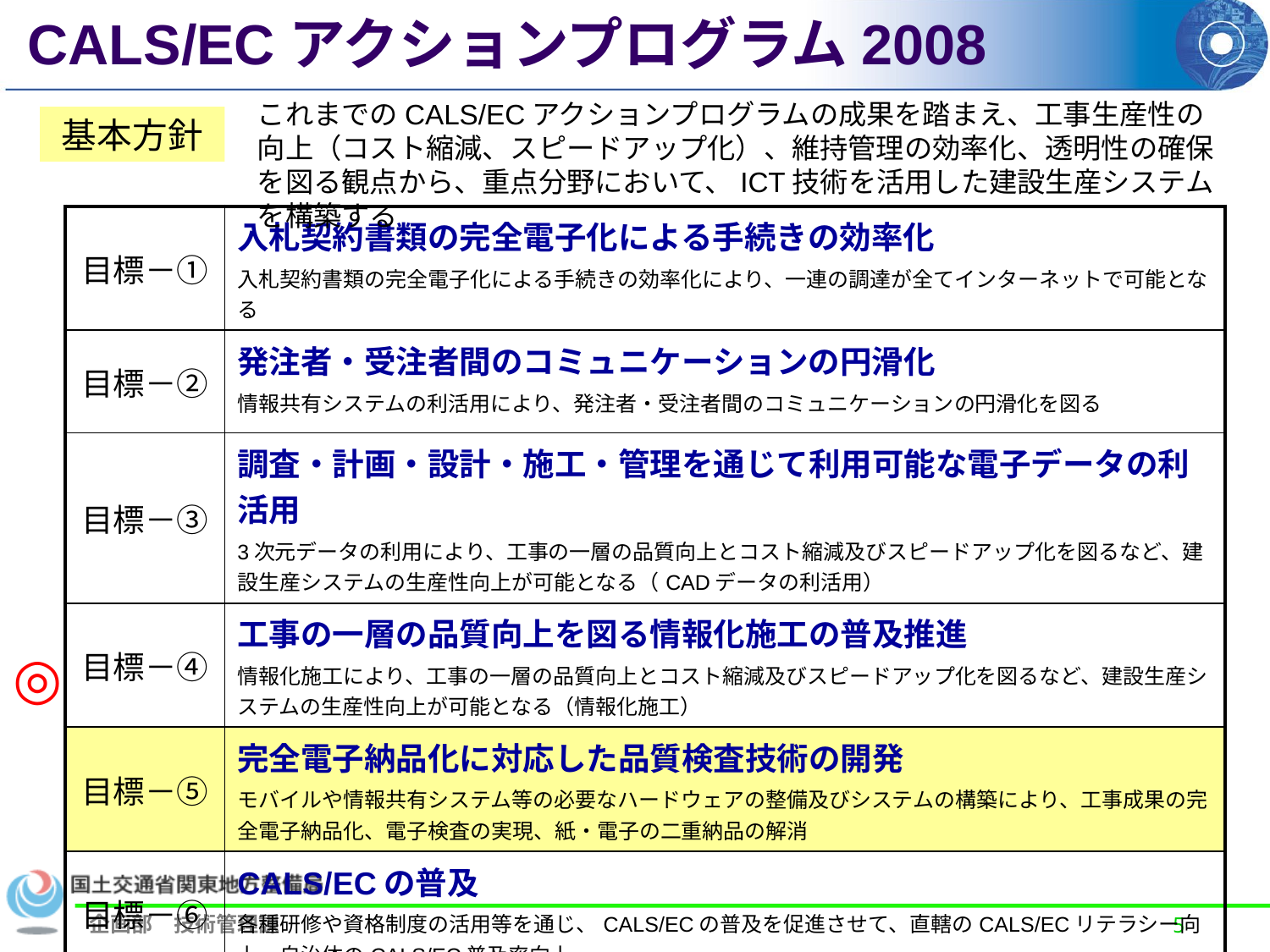

CALS/ECアクションプログラム2008
これまでのCALS/ECアクションプログラムの成果を踏まえ、工事生産性の向上（コスト縮減、スピードアップ化）、維持管理の効率化、透明性の確保を図る観点から、重点分野において、ICT技術を活用した建設生産システムを構築する
基本方針
| 目標－① | 入札契約書類の完全電子化による手続きの効率化 入札契約書類の完全電子化による手続きの効率化により、一連の調達が全てインターネットで可能となる |
| --- | --- |
| 目標－② | 発注者・受注者間のコミュニケーションの円滑化 情報共有システムの利活用により、発注者・受注者間のコミュニケーションの円滑化を図る |
| 目標－③ | 調査・計画・設計・施工・管理を通じて利用可能な電子データの利活用 3次元データの利用により、工事の一層の品質向上とコスト縮減及びスピードアップ化を図るなど、建設生産システムの生産性向上が可能となる（CADデータの利活用） |
| 目標－④ | 工事の一層の品質向上を図る情報化施工の普及推進 情報化施工により、工事の一層の品質向上とコスト縮減及びスピードアップ化を図るなど、建設生産システムの生産性向上が可能となる（情報化施工） |
| 目標－⑤ | 完全電子納品化に対応した品質検査技術の開発 モバイルや情報共有システム等の必要なハードウェアの整備及びシステムの構築により、工事成果の完全電子納品化、電子検査の実現、紙・電子の二重納品の解消 |
| 目標－⑥ | CALS/ECの普及 各種研修や資格制度の活用等を通じ、CALS/ECの普及を促進させて、直轄のCALS/ECリテラシー向上、自治体のCALS/EC普及率向上 |
◎